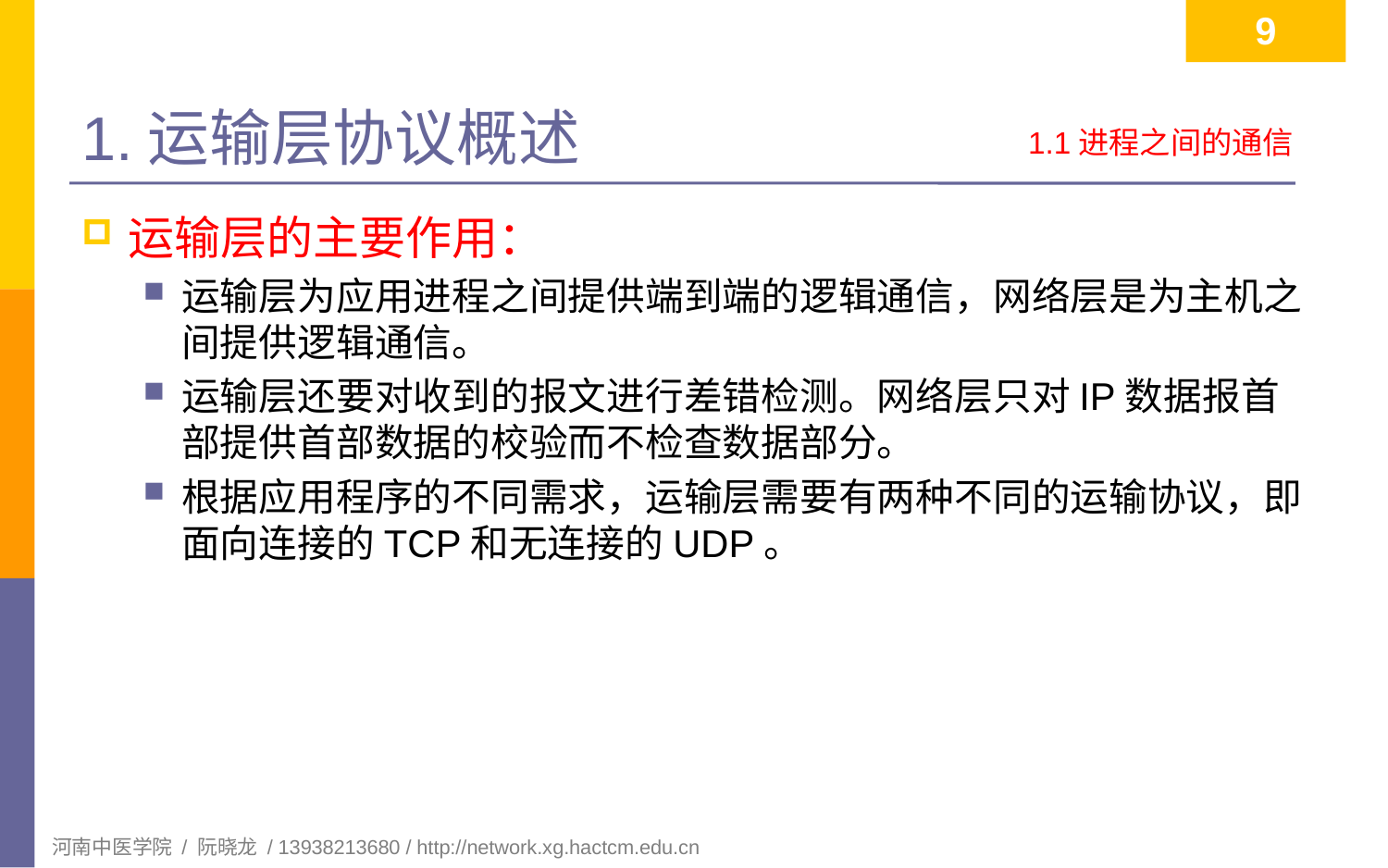

9
# 1.运输层协议概述
1.1进程之间的通信
运输层的主要作用：
运输层为应用进程之间提供端到端的逻辑通信，网络层是为主机之间提供逻辑通信。
运输层还要对收到的报文进行差错检测。网络层只对IP数据报首部提供首部数据的校验而不检查数据部分。
根据应用程序的不同需求，运输层需要有两种不同的运输协议，即面向连接的TCP和无连接的UDP。